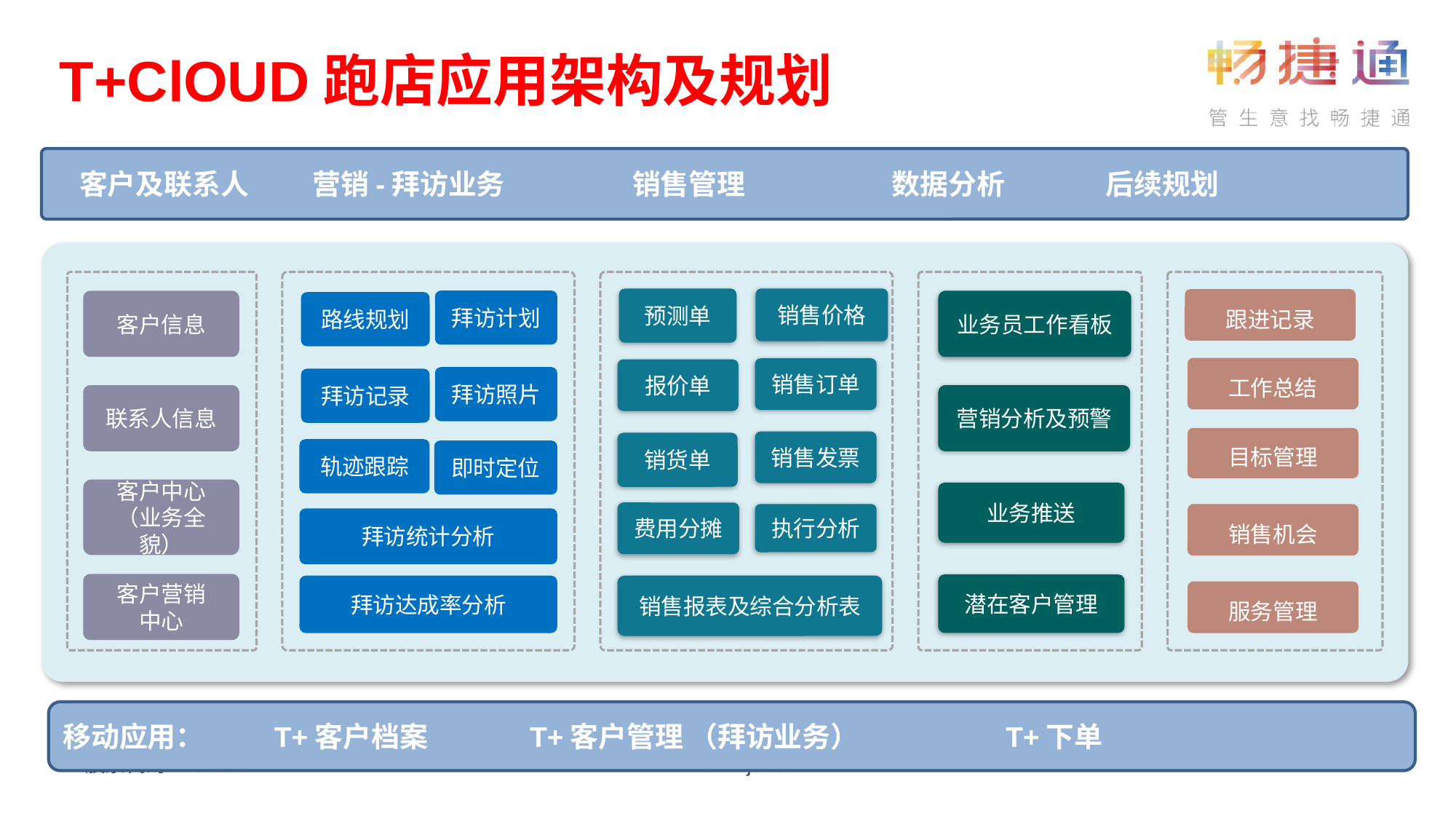

T+ClOUD跑店应用架构及规划
   客户及联系人          营销-拜访业务                    销售管理                       数据分析                后续规划

客户信息
联系人信息
客户中心
（业务全貌）
客户营销
中心

拜访计划
路线规划
拜访照片
拜访记录
轨迹跟踪
即时定位
拜访统计分析
拜访达成率分析

预测单
销售价格
销售订单
报价单
销售发票
销货单
费用分摊
执行分析
销售报表及综合分析表

业务员工作看板
营销分析及预警
业务推送
潜在客户管理

跟进记录
工作总结
目标管理
销售机会
服务管理
移动应用：          T+客户档案               T+客户管理 （拜访业务）                      T+下单